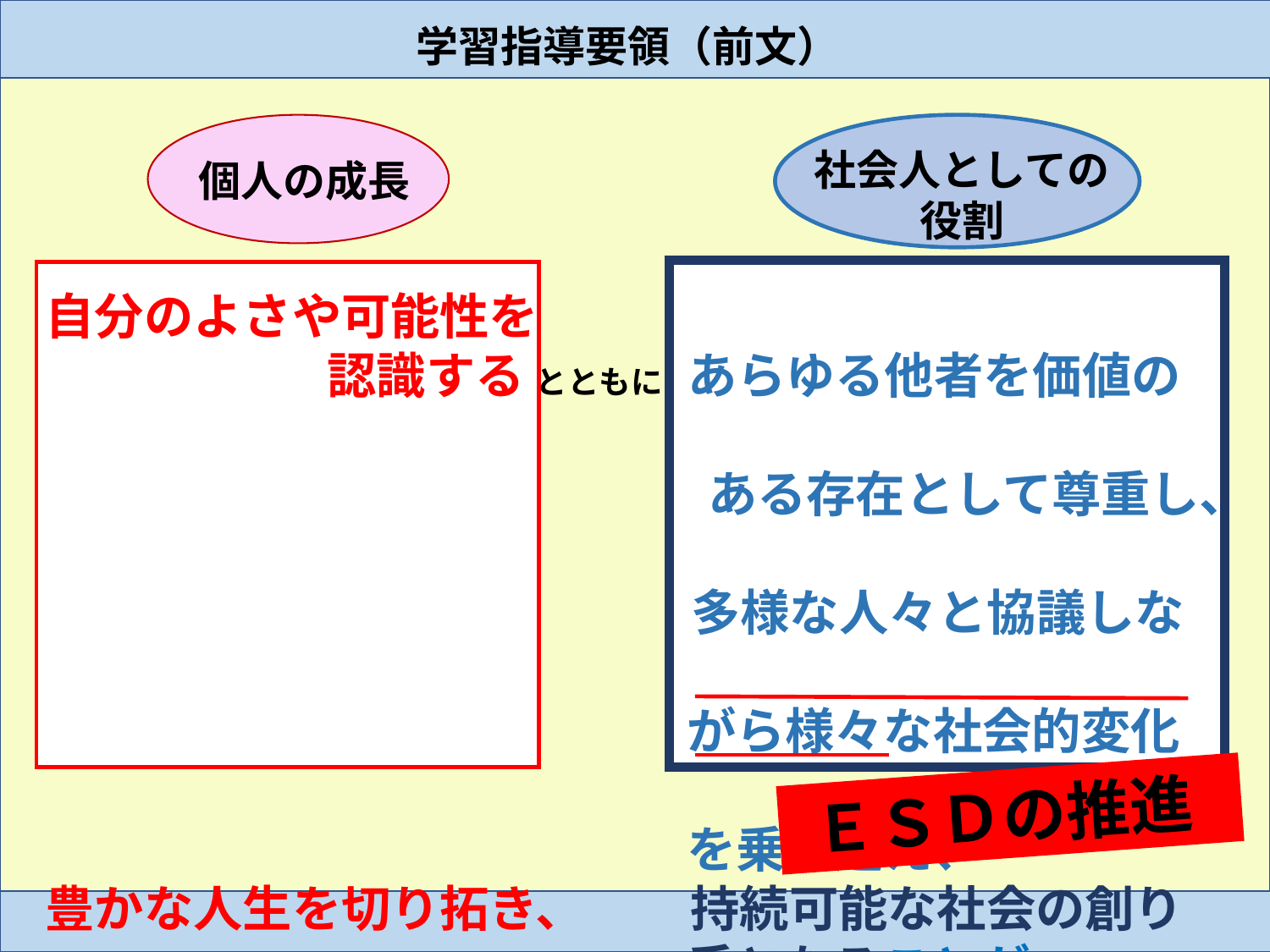

学習指導要領（前文）

社会人としての
          役割
個人の成長

自分のよさや可能性を
　　　　　　認識する とともに　あらゆる他者を価値の
　　　　　　　　　　　　　　ある存在として尊重し、
　　　　　　　　　　　　　　　　　　　   　 　多様な人々と協議しな
　　　　　　　　　　　　　がら様々な社会的変化
　　　　　　　　　　　　　を乗り越え、
豊かな人生を切り拓き、　　　持続可能な社会の創り
　　　　　　　　　　　　　手となることが

　　　　できるようにすることが求められる

　ＥＳＤの推進